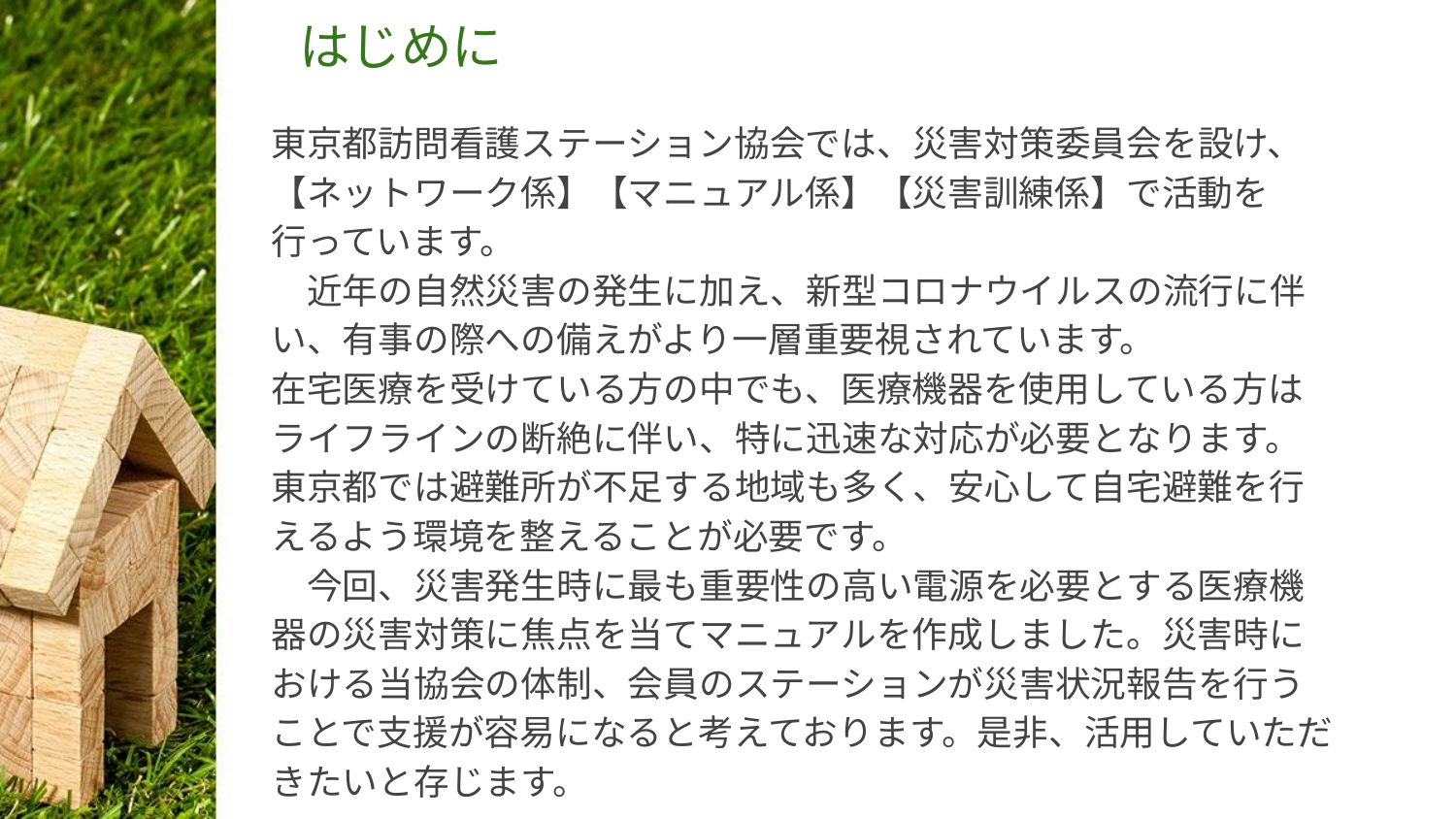

# はじめに
東京都訪問看護ステーション協会では、災害対策委員会を設け、
【ネットワーク係】【マニュアル係】【災害訓練係】で活動を行っています。
　近年の自然災害の発生に加え、新型コロナウイルスの流行に伴い、有事の際への備えがより一層重要視されています。
在宅医療を受けている方の中でも、医療機器を使用している方はライフラインの断絶に伴い、特に迅速な対応が必要となります。
東京都では避難所が不足する地域も多く、安心して自宅避難を行えるよう環境を整えることが必要です。
　今回、災害発生時に最も重要性の高い電源を必要とする医療機器の災害対策に焦点を当てマニュアルを作成しました。災害時における当協会の体制、会員のステーションが災害状況報告を行うことで支援が容易になると考えております。是非、活用していただきたいと存じます。